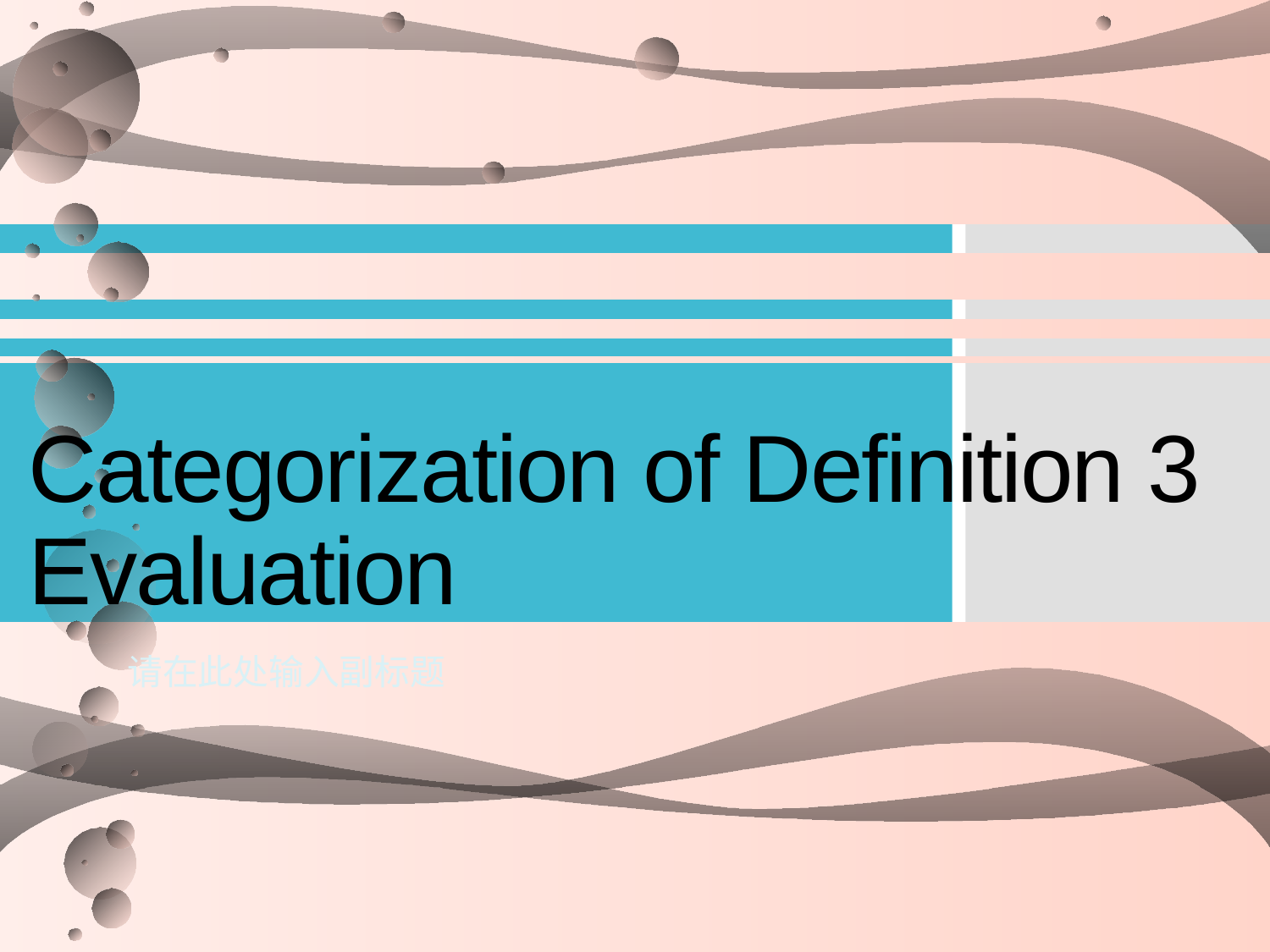

# Categorization of Definition 3 Evaluation
请在此处输入副标题